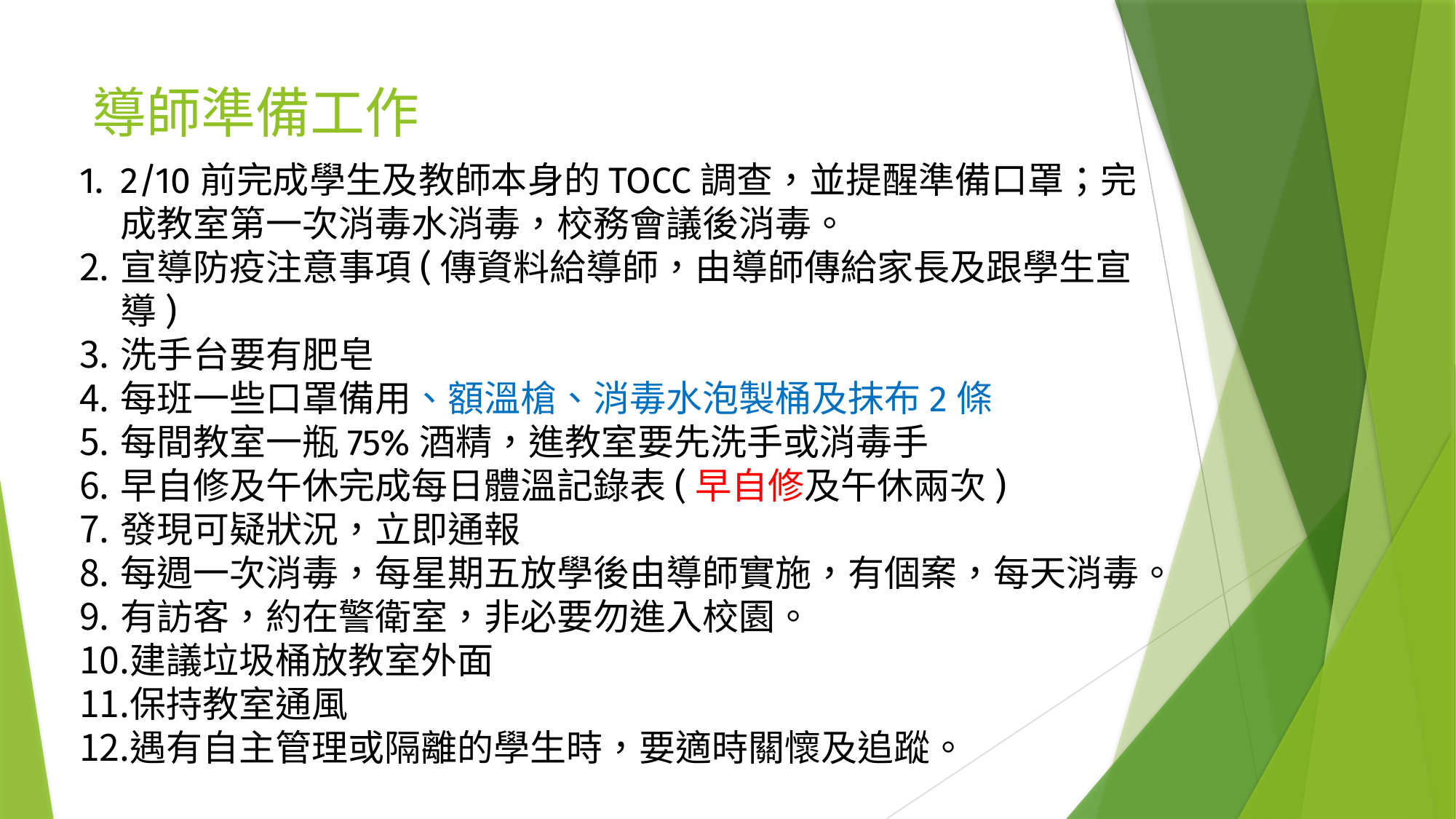

# 導師準備工作
2/10前完成學生及教師本身的TOCC調查，並提醒準備口罩；完成教室第一次消毒水消毒，校務會議後消毒。
宣導防疫注意事項(傳資料給導師，由導師傳給家長及跟學生宣導)
洗手台要有肥皂
每班一些口罩備用、額溫槍、消毒水泡製桶及抹布2條
每間教室一瓶75%酒精，進教室要先洗手或消毒手
早自修及午休完成每日體溫記錄表(早自修及午休兩次)
發現可疑狀況，立即通報
每週一次消毒，每星期五放學後由導師實施，有個案，每天消毒。
有訪客，約在警衛室，非必要勿進入校園。
建議垃圾桶放教室外面
保持教室通風
遇有自主管理或隔離的學生時，要適時關懷及追蹤。